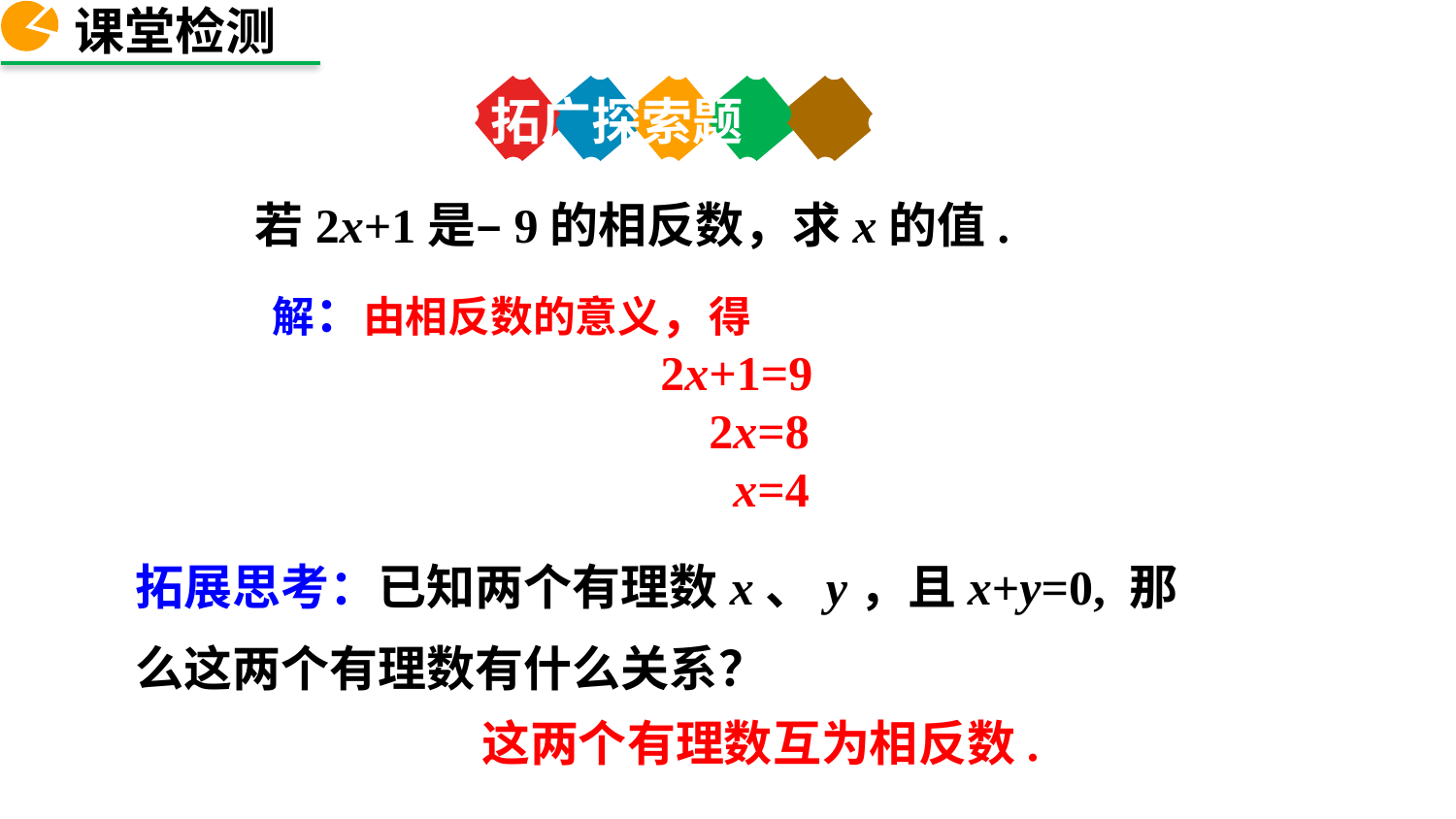

课堂检测

拓广探索题

若2x+1是–9的相反数，求x的值.
解：由相反数的意义，得
                                2x+1=9
                                    2x=8
                                      x=4
拓展思考：已知两个有理数x、y，且x+y=0, 那么这两个有理数有什么关系？
这两个有理数互为相反数.